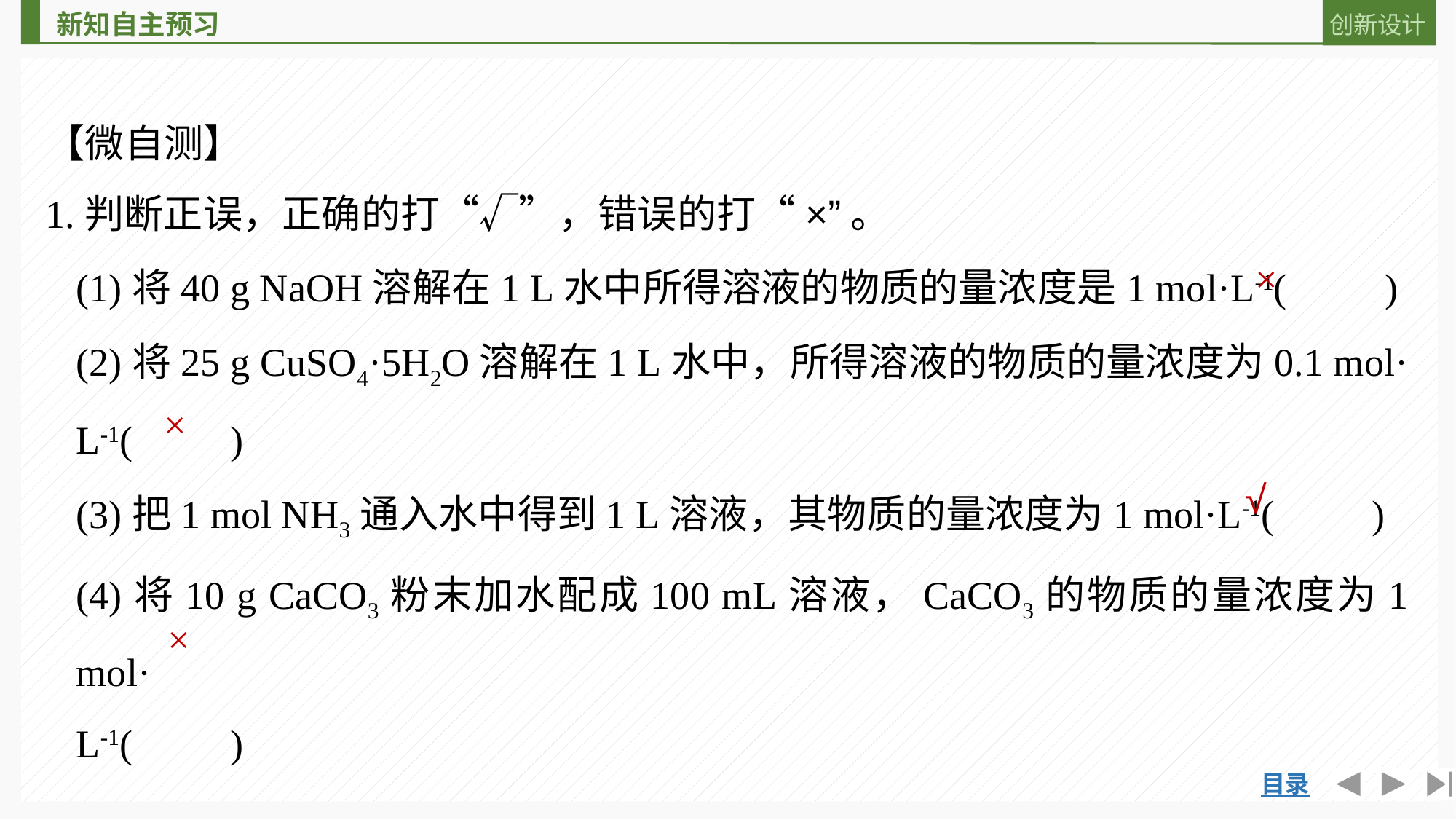

【微自测】
1.判断正误，正确的打“√”，错误的打“×”。
(1)将40 g NaOH溶解在1 L水中所得溶液的物质的量浓度是1 mol·L-1(　　)
(2)将25 g CuSO4·5H2O溶解在1 L水中，所得溶液的物质的量浓度为0.1 mol·
L-1(　　)
(3)把1 mol NH3通入水中得到1 L溶液，其物质的量浓度为1 mol·L-1(　　)
(4)将10 g CaCO3粉末加水配成100 mL溶液，CaCO3的物质的量浓度为1 mol·
L-1(　　)
×
×
√
×